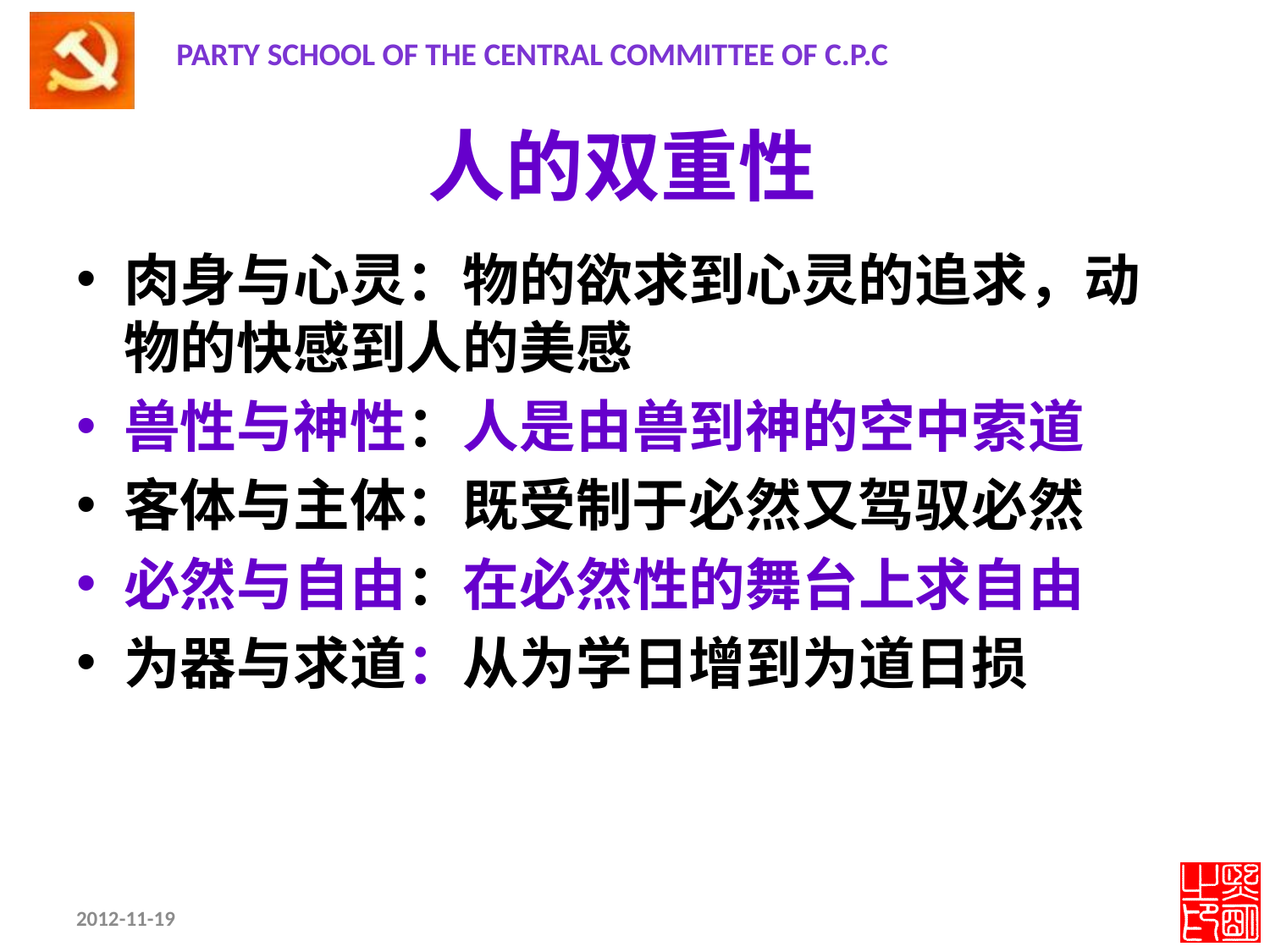

# 人的双重性
肉身与心灵：物的欲求到心灵的追求，动物的快感到人的美感
兽性与神性：人是由兽到神的空中索道
客体与主体：既受制于必然又驾驭必然
必然与自由：在必然性的舞台上求自由
为器与求道：从为学日增到为道日损

2012-11-19